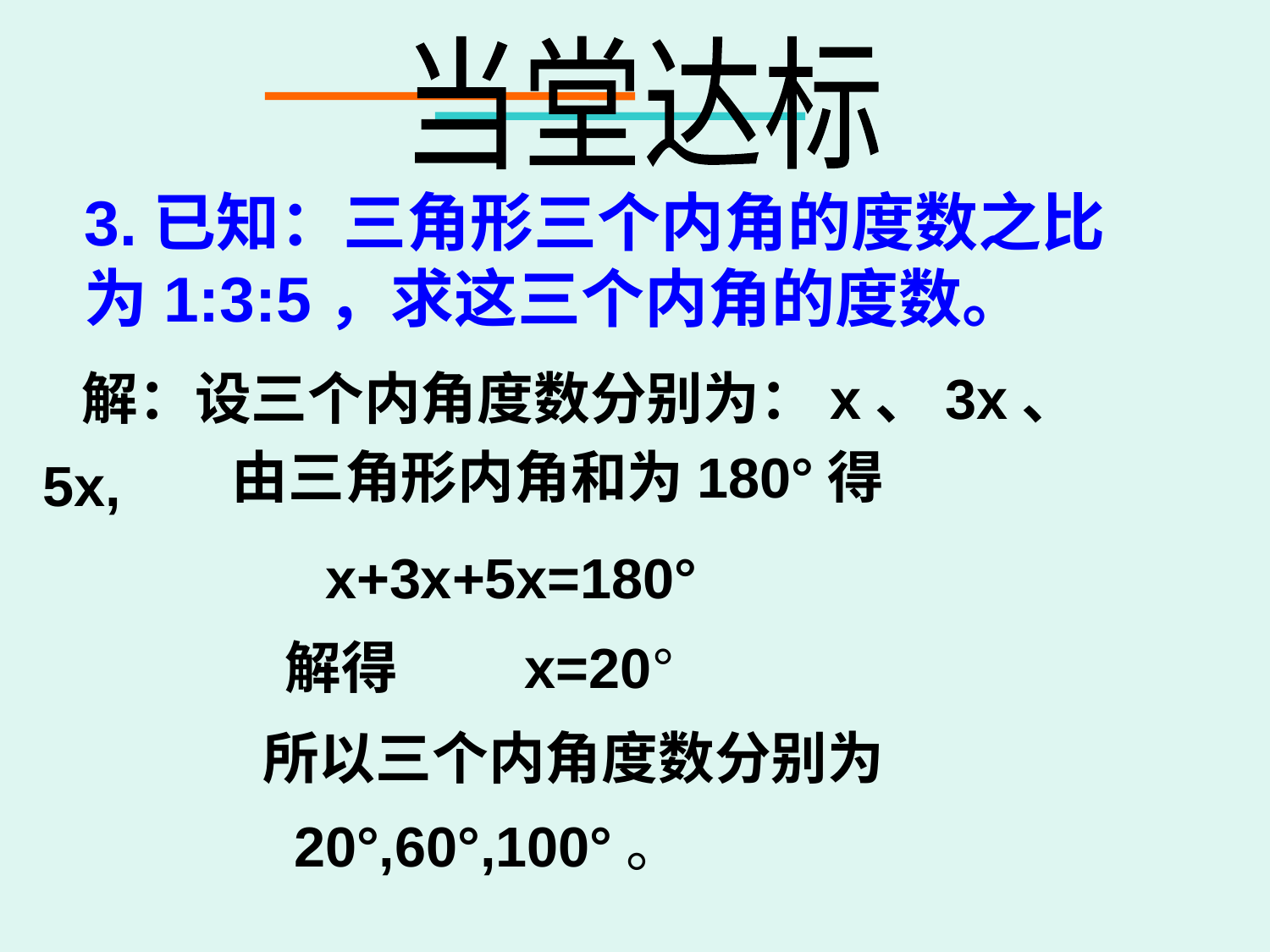

当堂达标
3.已知：三角形三个内角的度数之比为1:3:5，求这三个内角的度数。
  解：设三个内角度数分别为：x、3x、5x,
由三角形内角和为180°得
x+3x+5x=180°
解得　　x=20°
所以三个内角度数分别为
  20°,60°,100°。